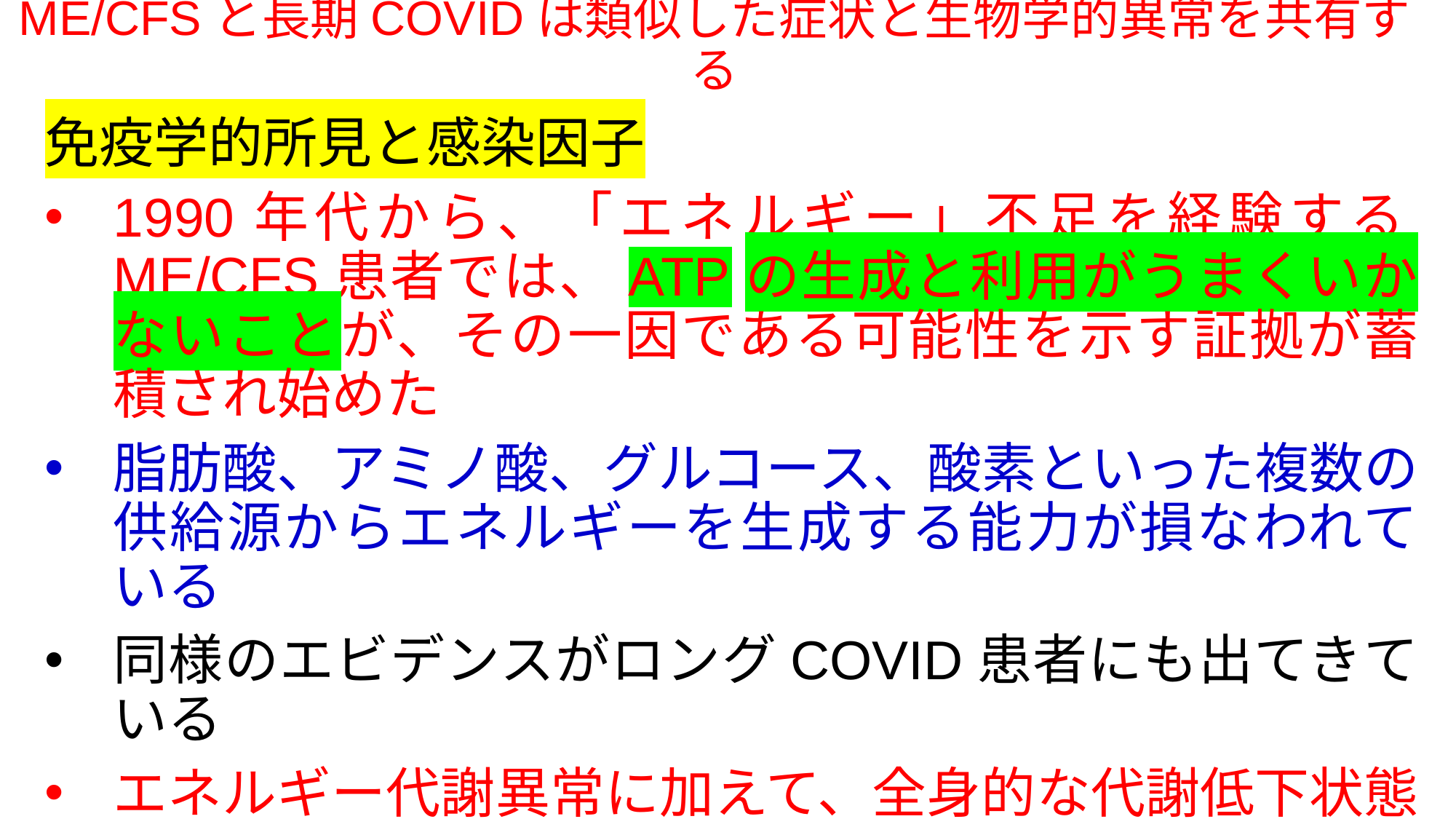

# ME/CFSと長期COVIDは類似した症状と生物学的異常を共有する
免疫学的所見と感染因子
1990年代から、「エネルギー」不足を経験するME/CFS患者では、ATPの生成と利用がうまくいかないことが、その一因である可能性を示す証拠が蓄積され始めた
脂肪酸、アミノ酸、グルコース、酸素といった複数の供給源からエネルギーを生成する能力が損なわれている
同様のエビデンスがロングCOVID患者にも出てきている
エネルギー代謝異常に加えて、全身的な代謝低下状態の証拠（脳にも現れる）、酸化還元バランスの異常、キヌレニン経路の異常が両疾患で出現している